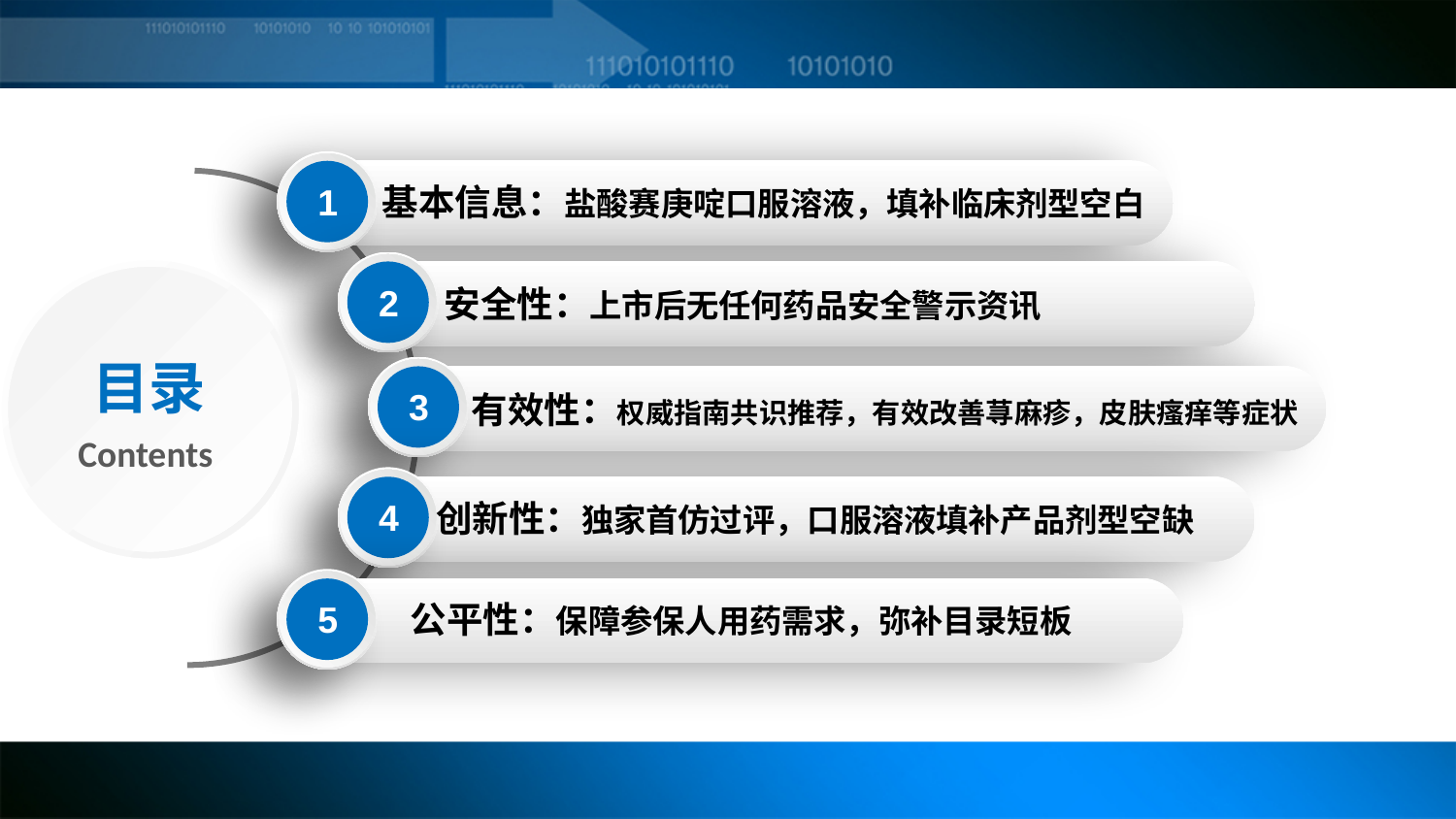

1
基本信息：盐酸赛庚啶口服溶液，填补临床剂型空白

2
安全性：上市后无任何药品安全警示资讯

目录
Contents

3
有效性：权威指南共识推荐，有效改善荨麻疹，皮肤瘙痒等症状

4
创新性：独家首仿过评，口服溶液填补产品剂型空缺

5
公平性：保障参保人用药需求，弥补目录短板